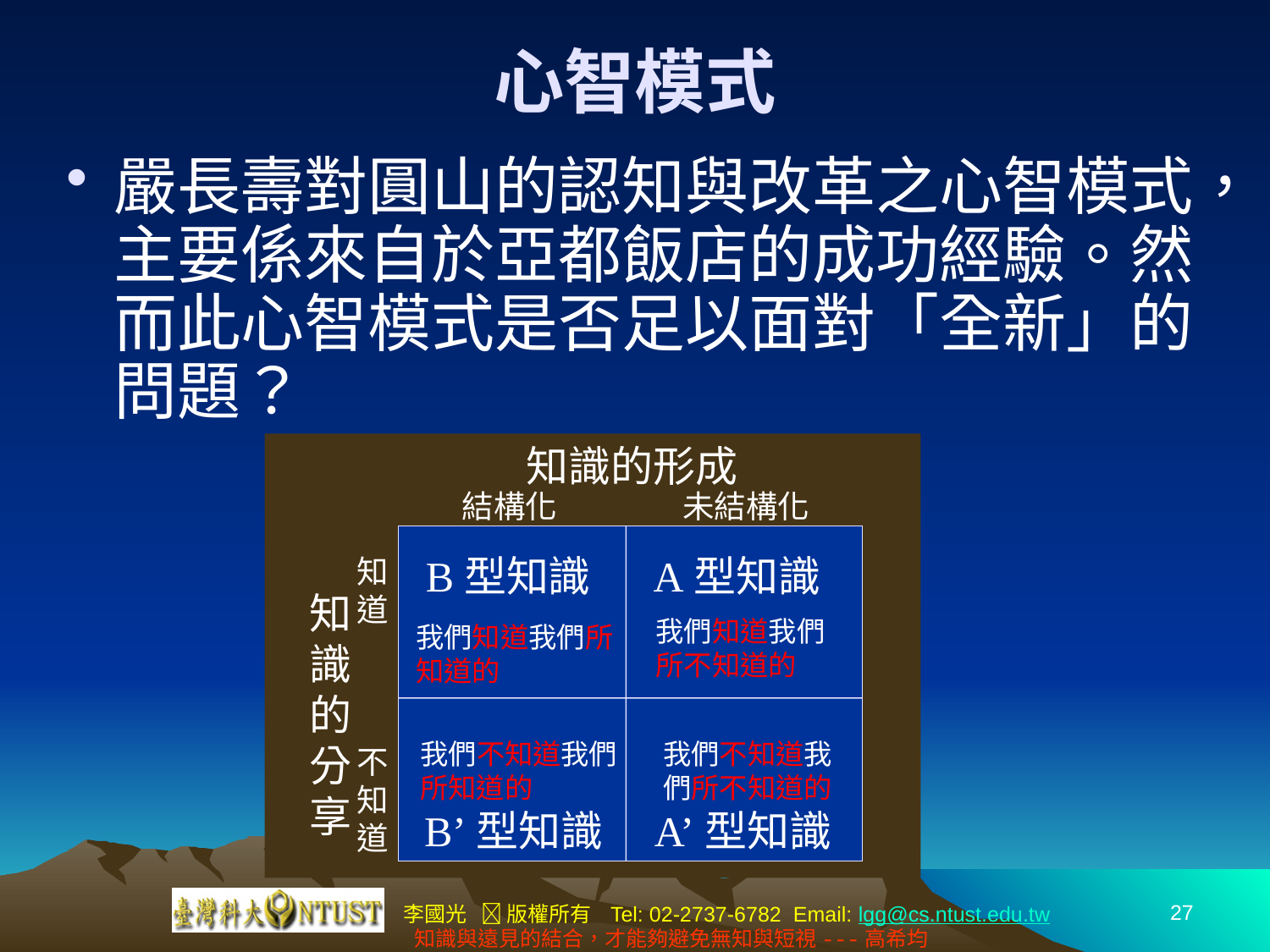

# 心智模式
嚴長壽對圓山的認知與改革之心智模式，主要係來自於亞都飯店的成功經驗。然而此心智模式是否足以面對「全新」的問題？

知識的形成

結構化
未結構化

知
道

不
知
道

B型知識
A型知識
知
識
的
分
享
我們知道我們所不知道的
  我們知道我們所
  知道的
我們不知道我們
所知道的

我們不知道我們所不知道的

B’型知識
A’型知識
27